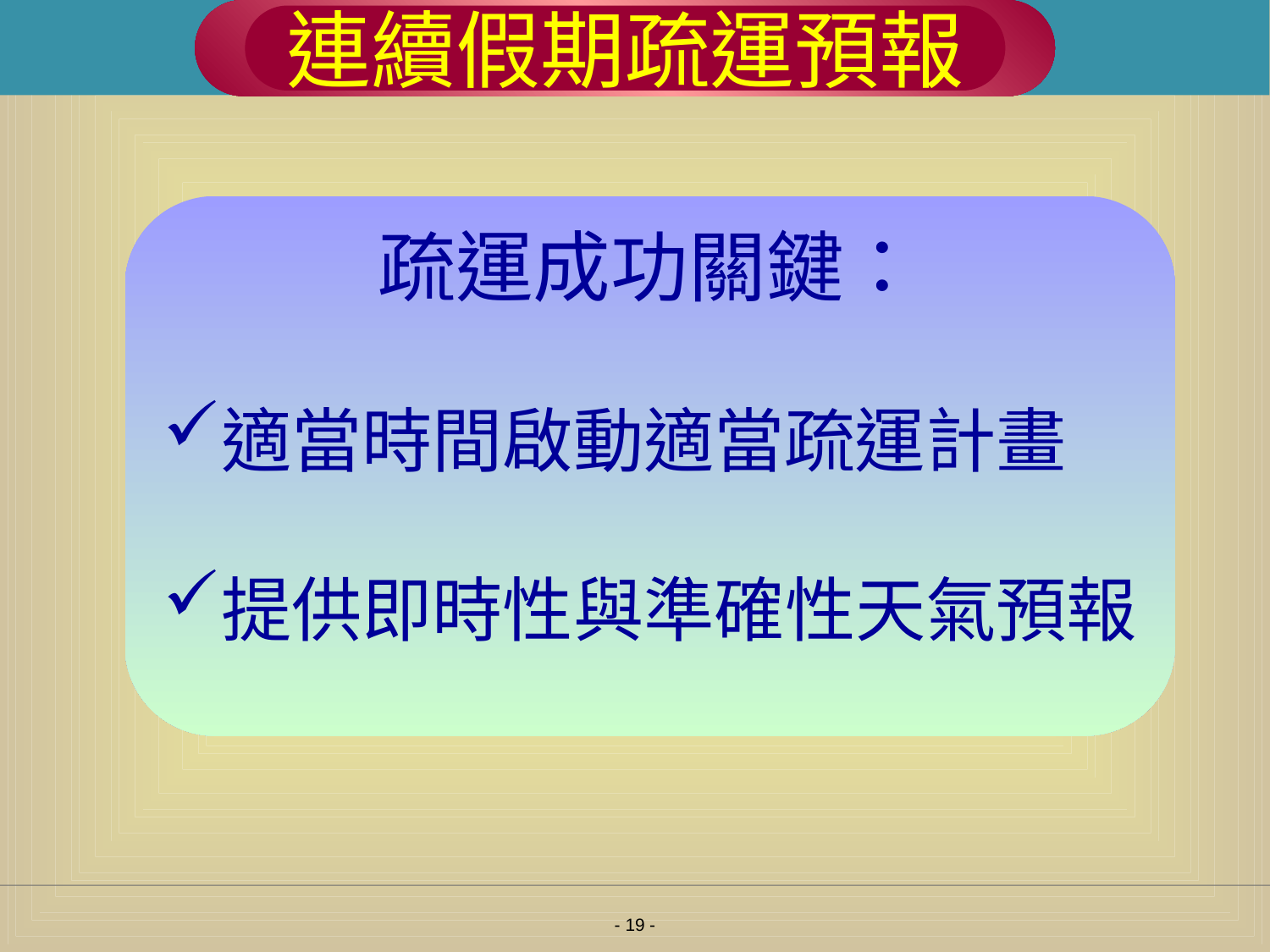

連續假期疏運預報

疏運成功關鍵：

適當時間啟動適當疏運計畫

提供即時性與準確性天氣預報